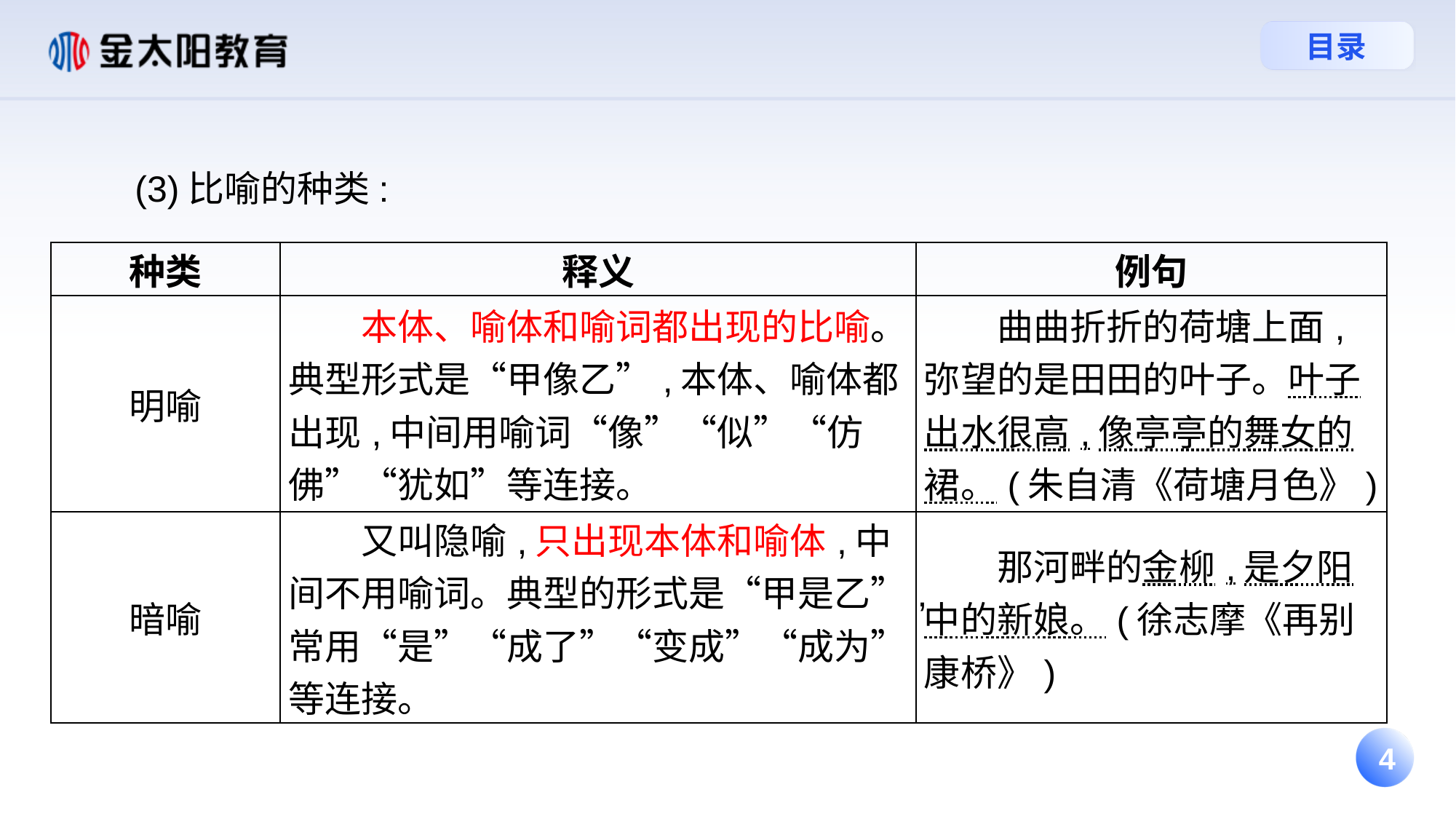

(3)比喻的种类:
| 种类 | 释义 | 例句 |
| --- | --- | --- |
| 明喻 | 本体、喻体和喻词都出现的比喻。典型形式是“甲像乙”,本体、喻体都出现,中间用喻词“像”“似”“仿佛”“犹如”等连接。 | 曲曲折折的荷塘上面,弥望的是田田的叶子。叶子出水很高,像亭亭的舞女的裙。(朱自清《荷塘月色》) |
| 暗喻 | 又叫隐喻,只出现本体和喻体,中间不用喻词。典型的形式是“甲是乙”,常用“是”“成了”“变成”“成为”等连接。 | 那河畔的金柳,是夕阳中的新娘。(徐志摩《再别康桥》) |